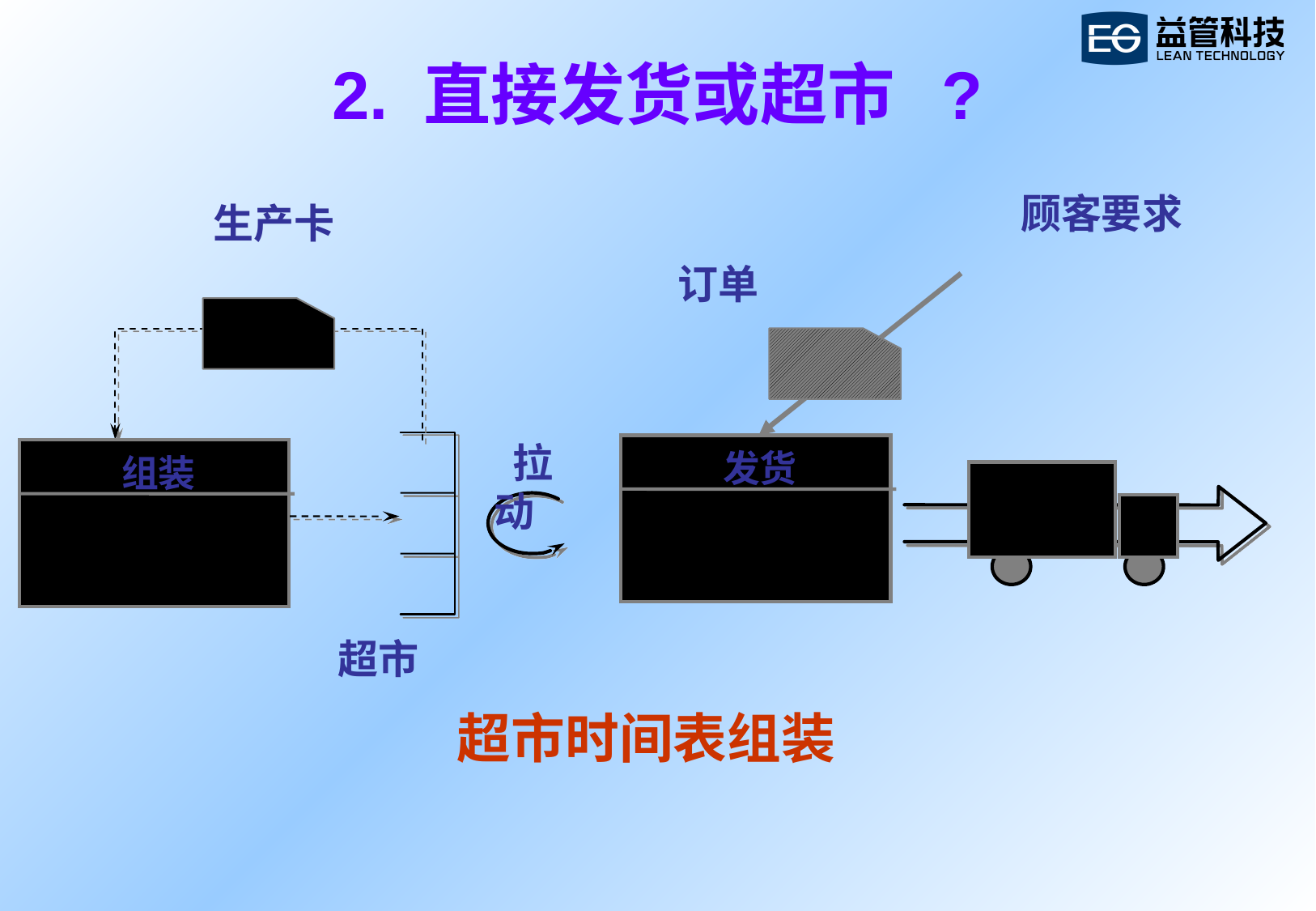

# 2. 直接发货或超市  ?
 顾客要求

 生产卡

 订单

 拉动

 超市

 发货

 组装

超市时间表组装